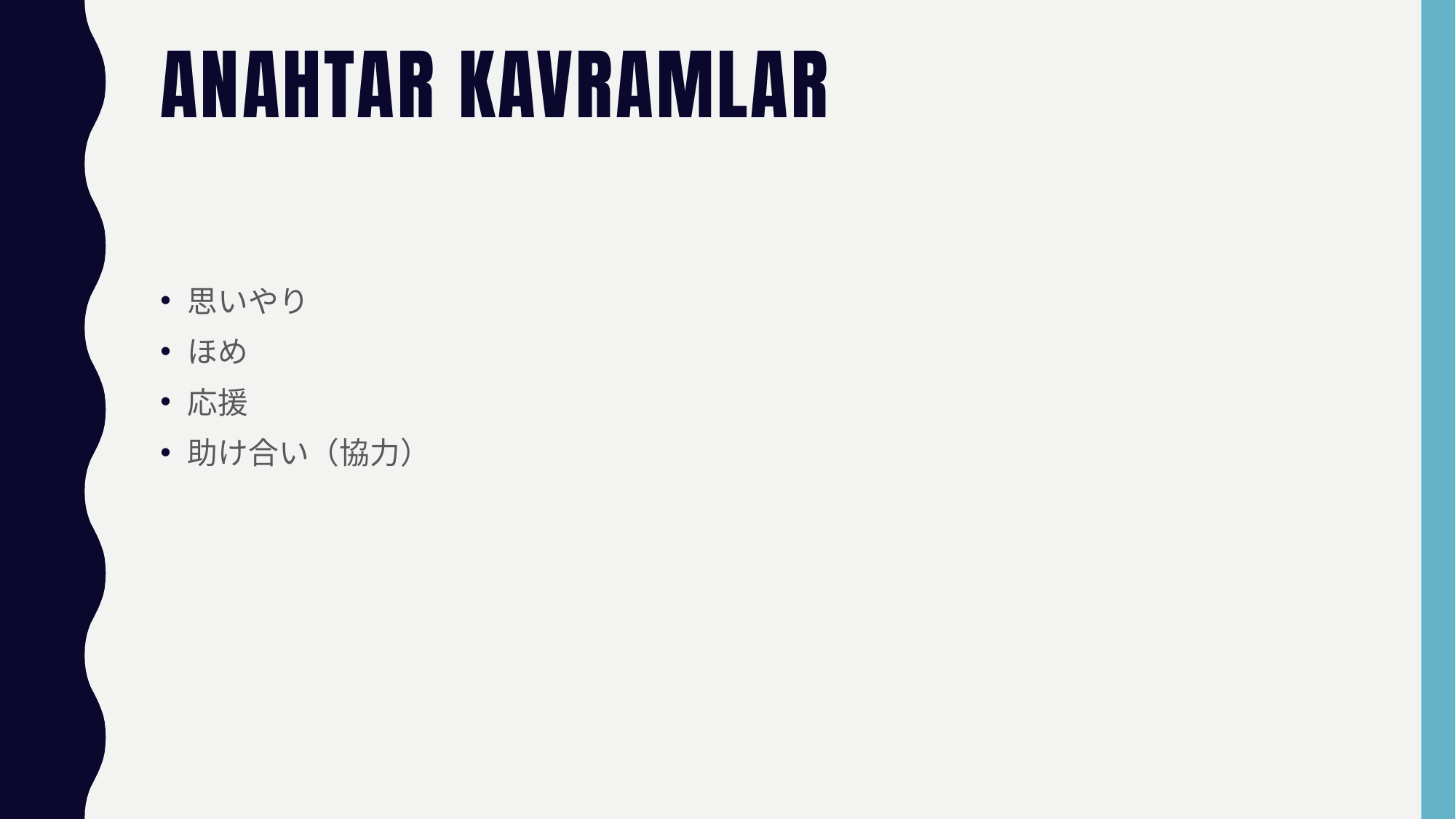

# ANAHTAR KAVRAMLAR
思いやり
ほめ
応援
助け合い（協力）